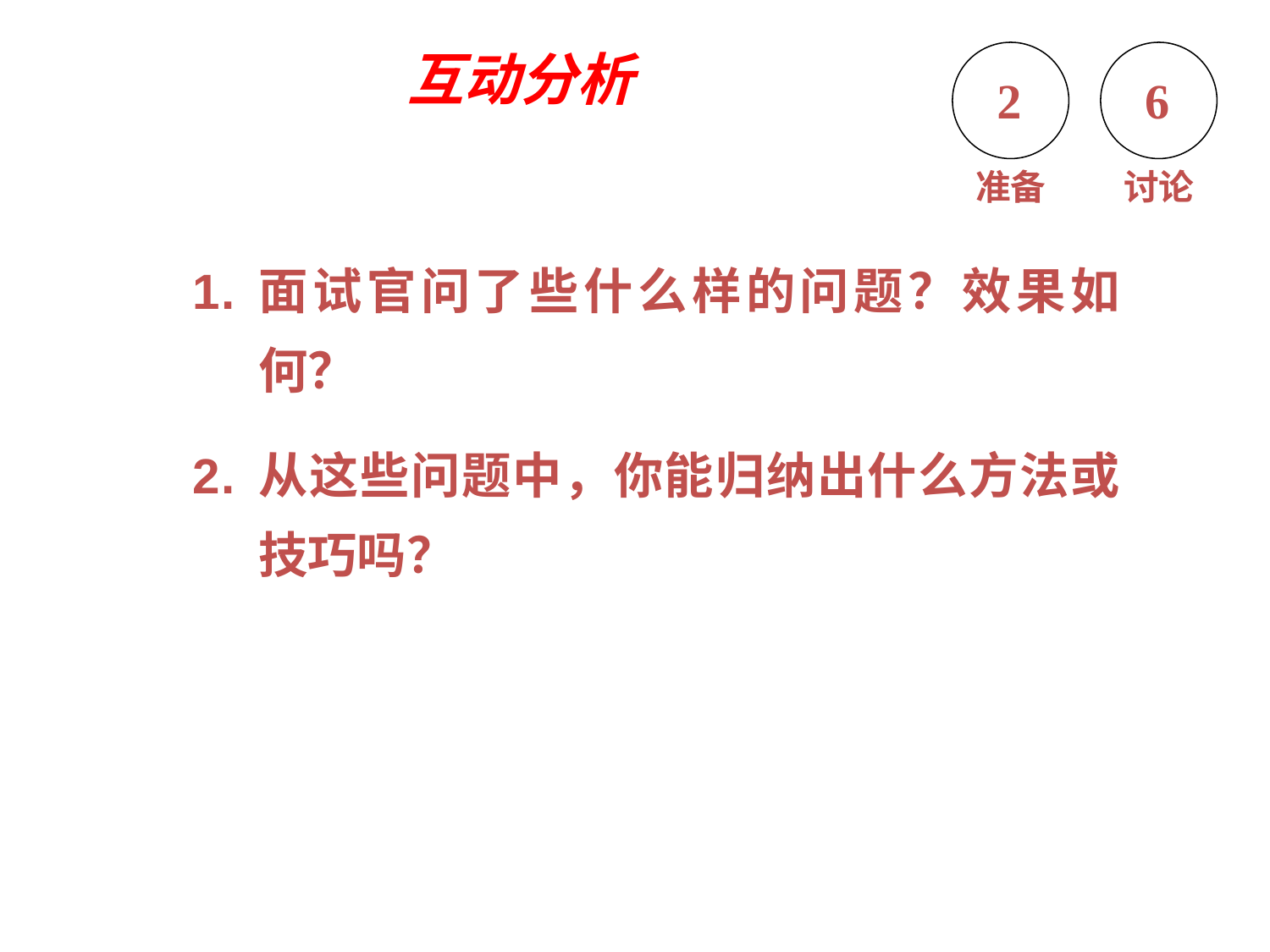

互动分析
2
6
准备
讨论

面试官问了些什么样的问题？效果如何？
从这些问题中，你能归纳出什么方法或技巧吗？